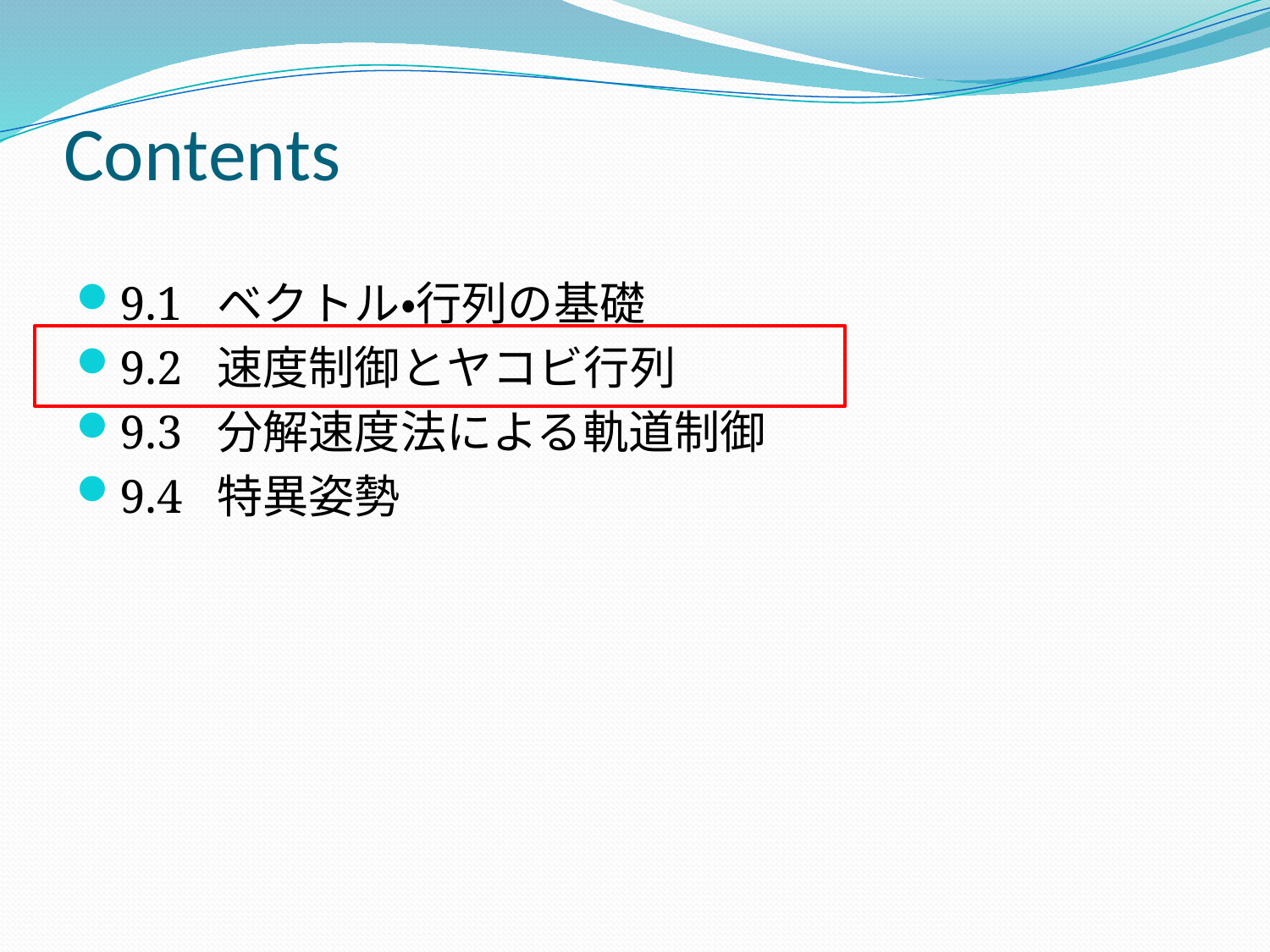

# Contents
9.1  ベクトル・行列の基礎
9.2  速度制御とヤコビ行列
9.3  分解速度法による軌道制御
9.4  特異姿勢